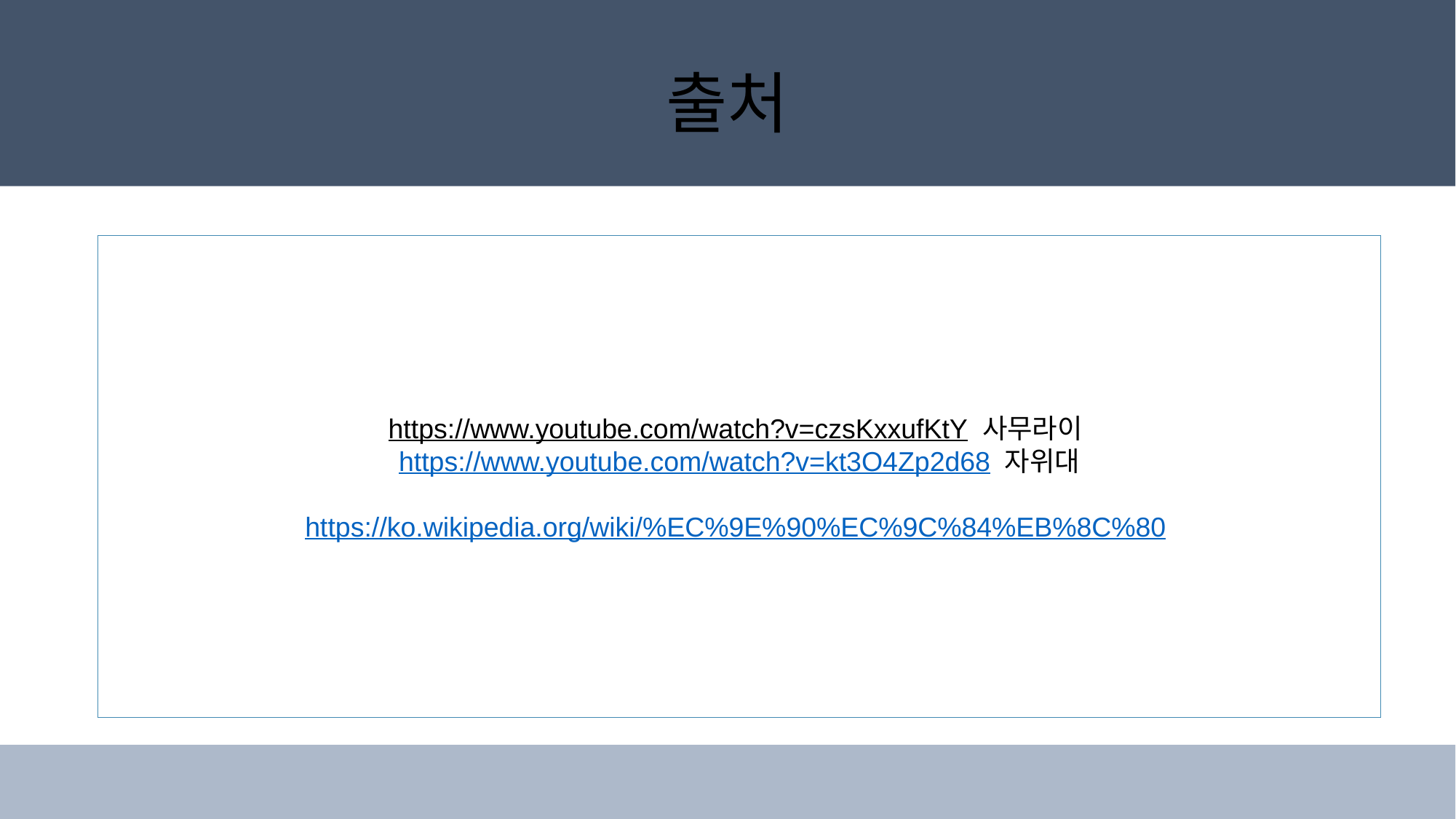

# 출처
https://www.youtube.com/watch?v=czsKxxufKtY 사무라이
https://www.youtube.com/watch?v=kt3O4Zp2d68 자위대
https://ko.wikipedia.org/wiki/%EC%9E%90%EC%9C%84%EB%8C%80